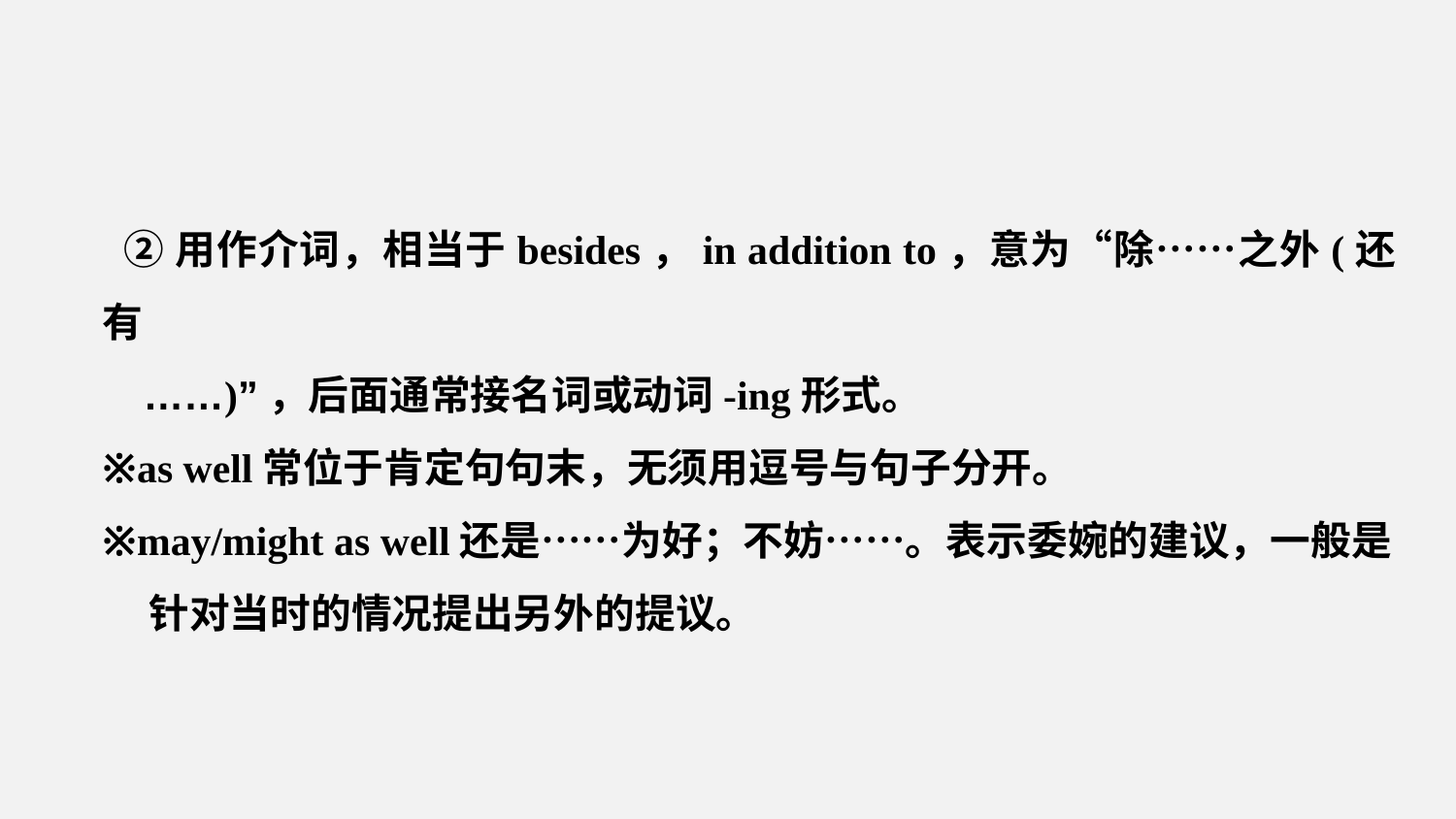

②用作介词，相当于besides，in addition to，意为“除……之外(还有
    ……)”，后面通常接名词或动词-­ing形式。
※as well常位于肯定句句末，无须用逗号与句子分开。
※may/might as well还是……为好；不妨……。表示委婉的建议，一般是
    针对当时的情况提出另外的提议。